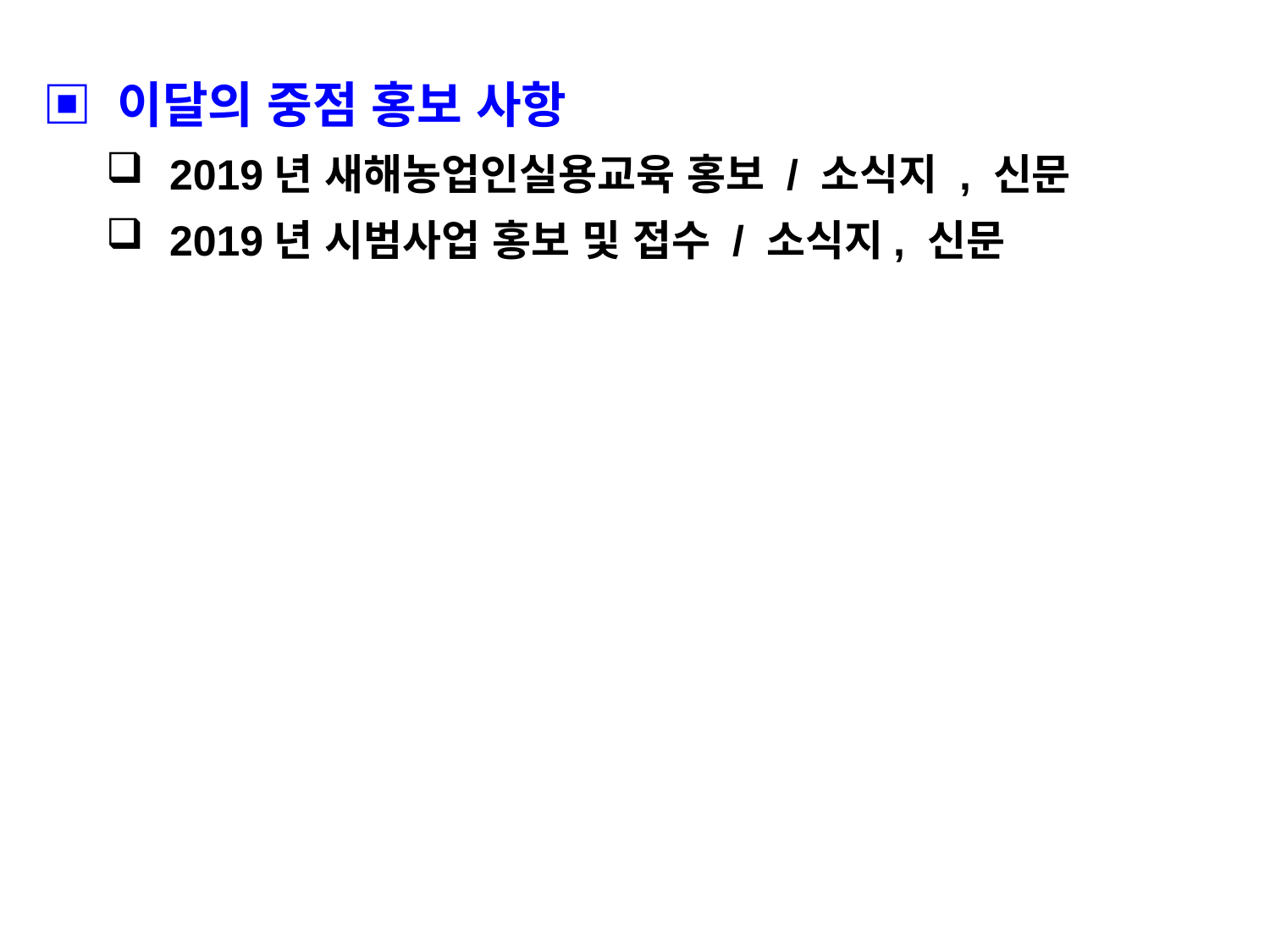

▣ 이달의 중점 홍보 사항
2019년 새해농업인실용교육 홍보 / 소식지 , 신문
2019년 시범사업 홍보 및 접수 / 소식지, 신문